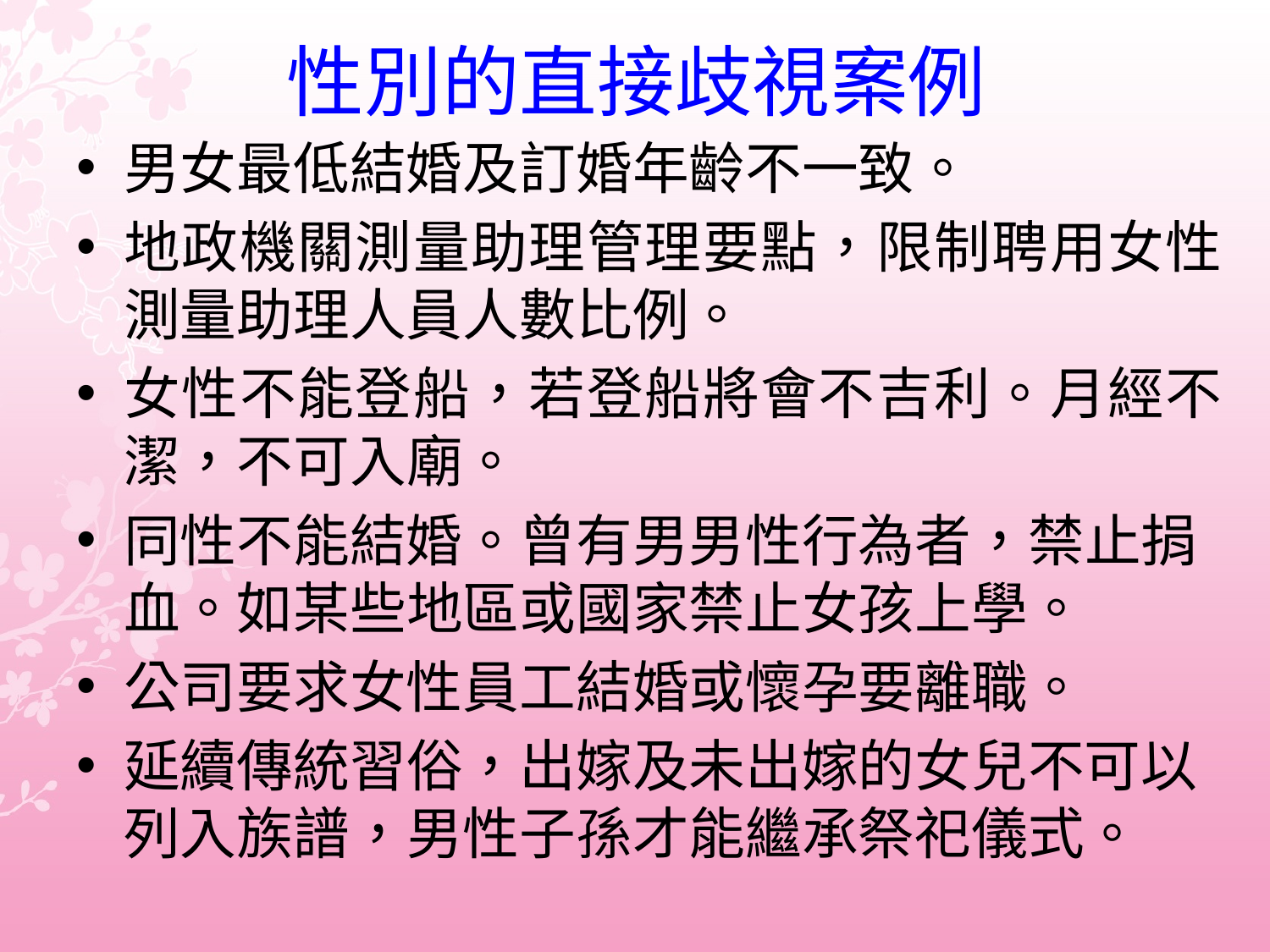

# 性別的直接歧視案例
男女最低結婚及訂婚年齡不一致。
地政機關測量助理管理要點，限制聘用女性測量助理人員人數比例。
女性不能登船，若登船將會不吉利。月經不潔，不可入廟。
同性不能結婚。曾有男男性行為者，禁止捐血。如某些地區或國家禁止女孩上學。
公司要求女性員工結婚或懷孕要離職。
延續傳統習俗，出嫁及未出嫁的女兒不可以列入族譜，男性子孫才能繼承祭祀儀式。